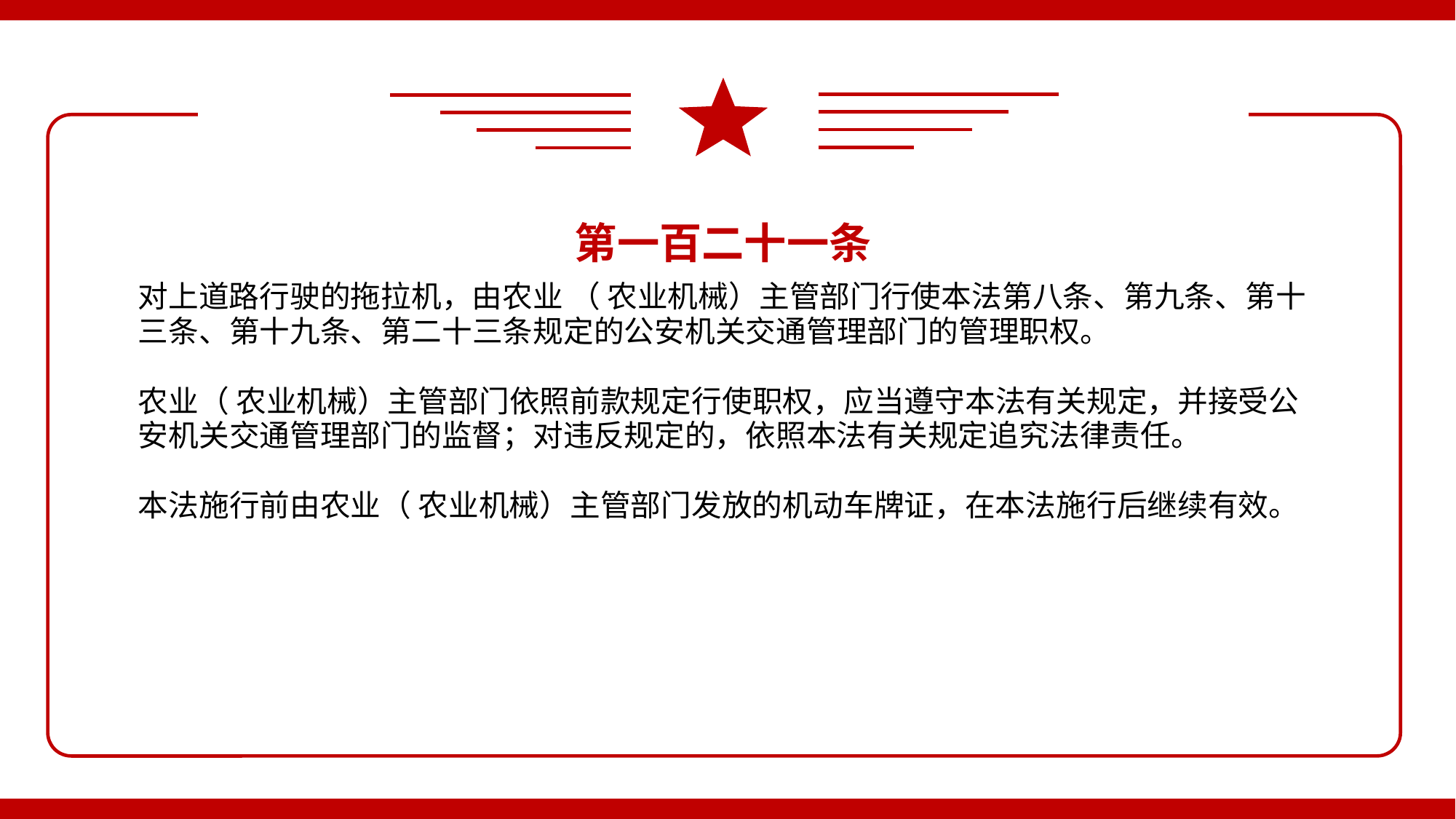

第一百二十一条
对上道路行驶的拖拉机，由农业 （ 农业机械）主管部门行使本法第八条、第九条、第十三条、第十九条、第二十三条规定的公安机关交通管理部门的管理职权。

农业（ 农业机械）主管部门依照前款规定行使职权，应当遵守本法有关规定，并接受公安机关交通管理部门的监督；对违反规定的，依照本法有关规定追究法律责任。

本法施行前由农业（ 农业机械）主管部门发放的机动车牌证，在本法施行后继续有效。